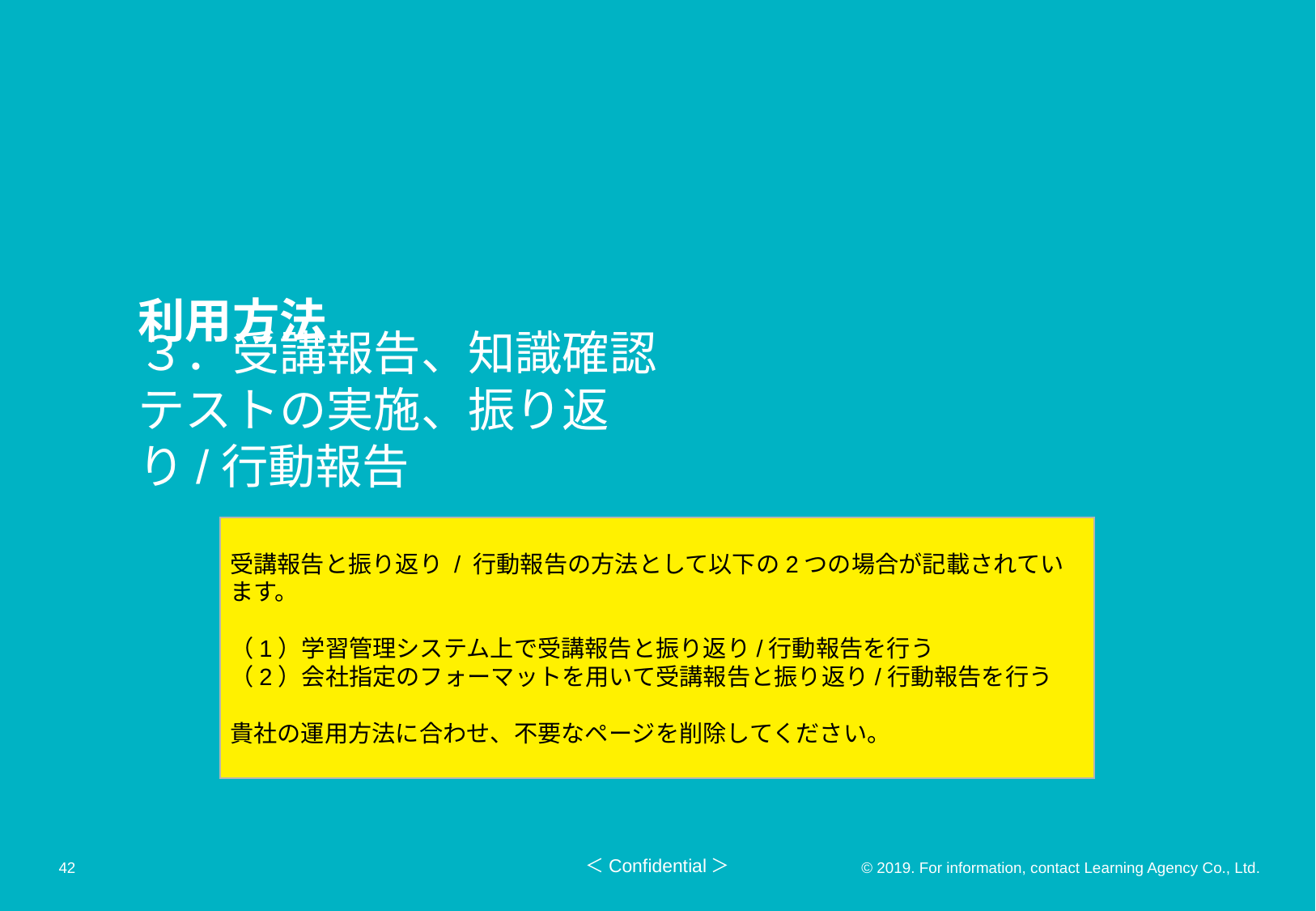

利用方法
３．受講報告、知識確認テストの実施、振り返り/行動報告
受講報告と振り返り / 行動報告の方法として以下の2つの場合が記載されています。

（1）学習管理システム上で受講報告と振り返り/行動報告を行う
（2）会社指定のフォーマットを用いて受講報告と振り返り/行動報告を行う

貴社の運用方法に合わせ、不要なページを削除してください。